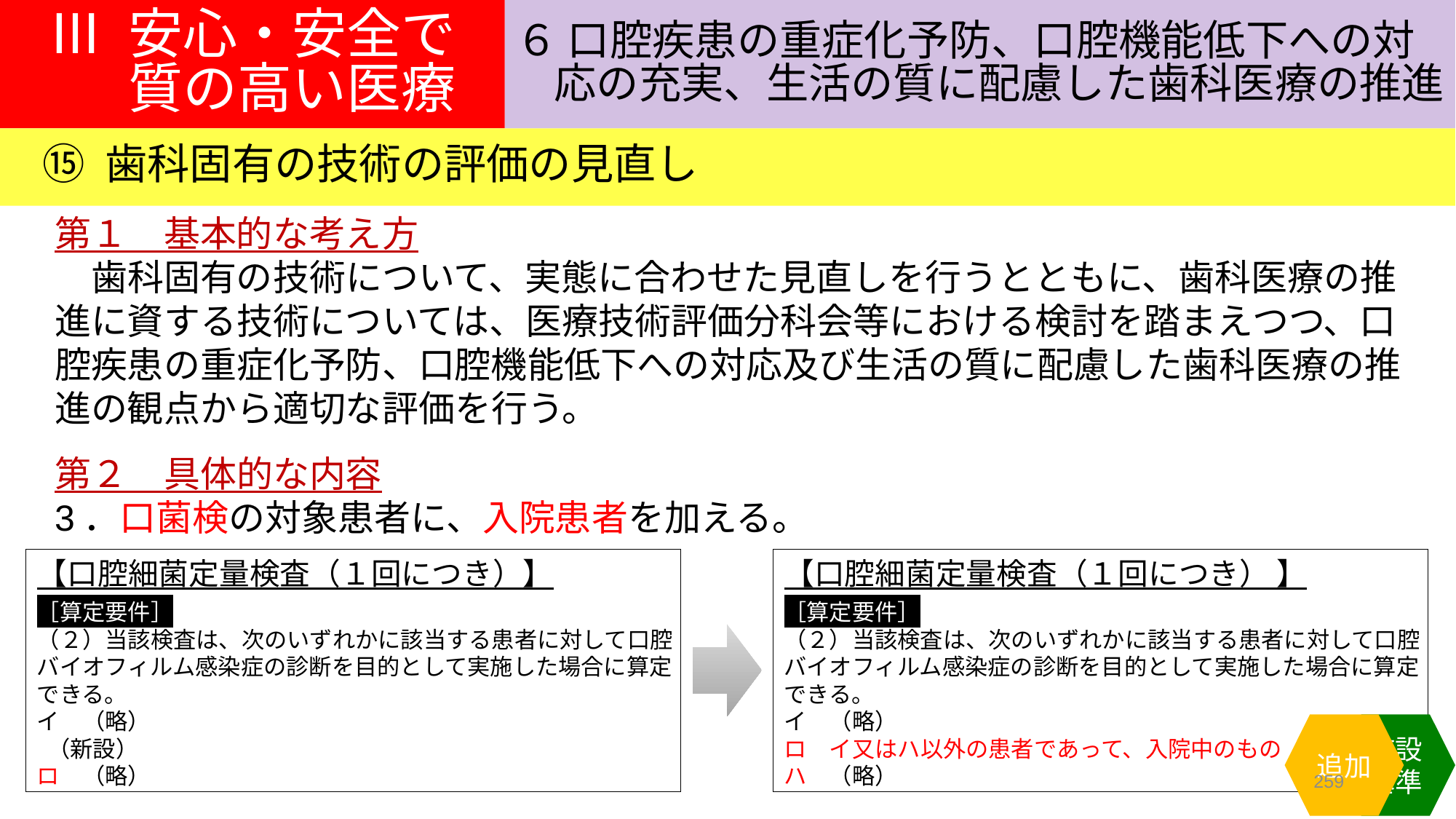

Ⅲ 安心・安全で
質の高い医療
６ 口腔疾患の重症化予防、口腔機能低下への対
応の充実、生活の質に配慮した歯科医療の推進
⑮ 歯科固有の技術の評価の見直し
第１　基本的な考え方
　歯科固有の技術について、実態に合わせた見直しを行うとともに、歯科医療の推進に資する技術については、医療技術評価分科会等における検討を踏まえつつ、口腔疾患の重症化予防、口腔機能低下への対応及び生活の質に配慮した歯科医療の推進の観点から適切な評価を行う。

第２　具体的な内容
3．口菌検の対象患者に、入院患者を加える。

【口腔細菌定量検査（１回につき）】

［算定要件］
（２）当該検査は、次のいずれかに該当する患者に対して口腔バイオフィルム感染症の診断を目的として実施した場合に算定できる。
イ　（略）
 （新設）
ロ　（略）

【口腔細菌定量検査（１回につき） 】

［算定要件］
（２）当該検査は、次のいずれかに該当する患者に対して口腔バイオフィルム感染症の診断を目的として実施した場合に算定できる。
イ　（略）
ロ　イ又はハ以外の患者であって、入院中のもの
ハ　（略）

施設基準
追加
259